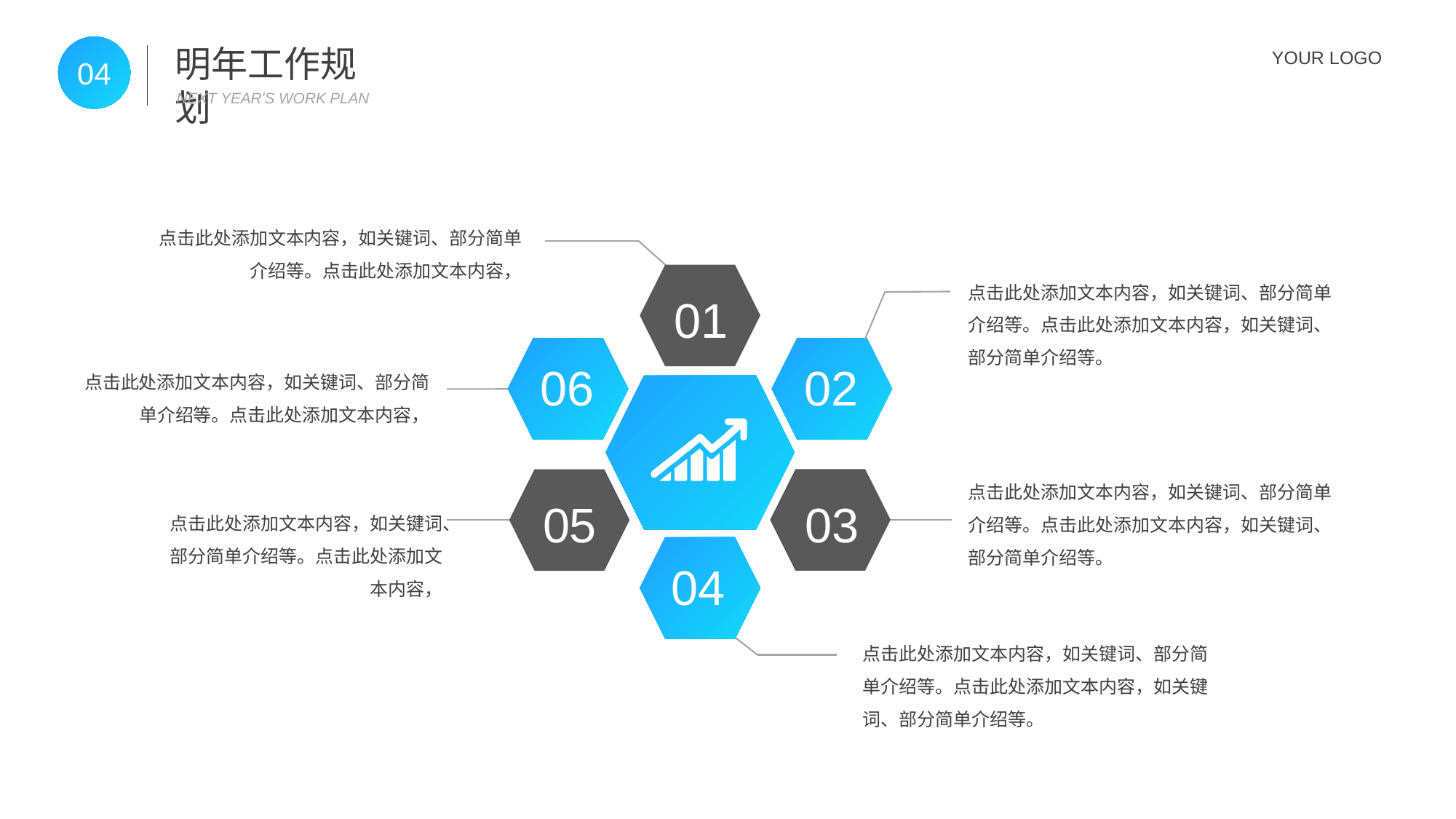

明年工作规划

04
NEXT YEAR'S WORK PLAN
YOUR LOGO
点击此处添加文本内容，如关键词、部分简单介绍等。点击此处添加文本内容，

01

06
02

03
05

04

点击此处添加文本内容，如关键词、部分简单介绍等。点击此处添加文本内容，如关键词、部分简单介绍等。
点击此处添加文本内容，如关键词、部分简单介绍等。点击此处添加文本内容，
点击此处添加文本内容，如关键词、部分简单介绍等。点击此处添加文本内容，如关键词、部分简单介绍等。
点击此处添加文本内容，如关键词、部分简单介绍等。点击此处添加文本内容，
点击此处添加文本内容，如关键词、部分简单介绍等。点击此处添加文本内容，如关键词、部分简单介绍等。